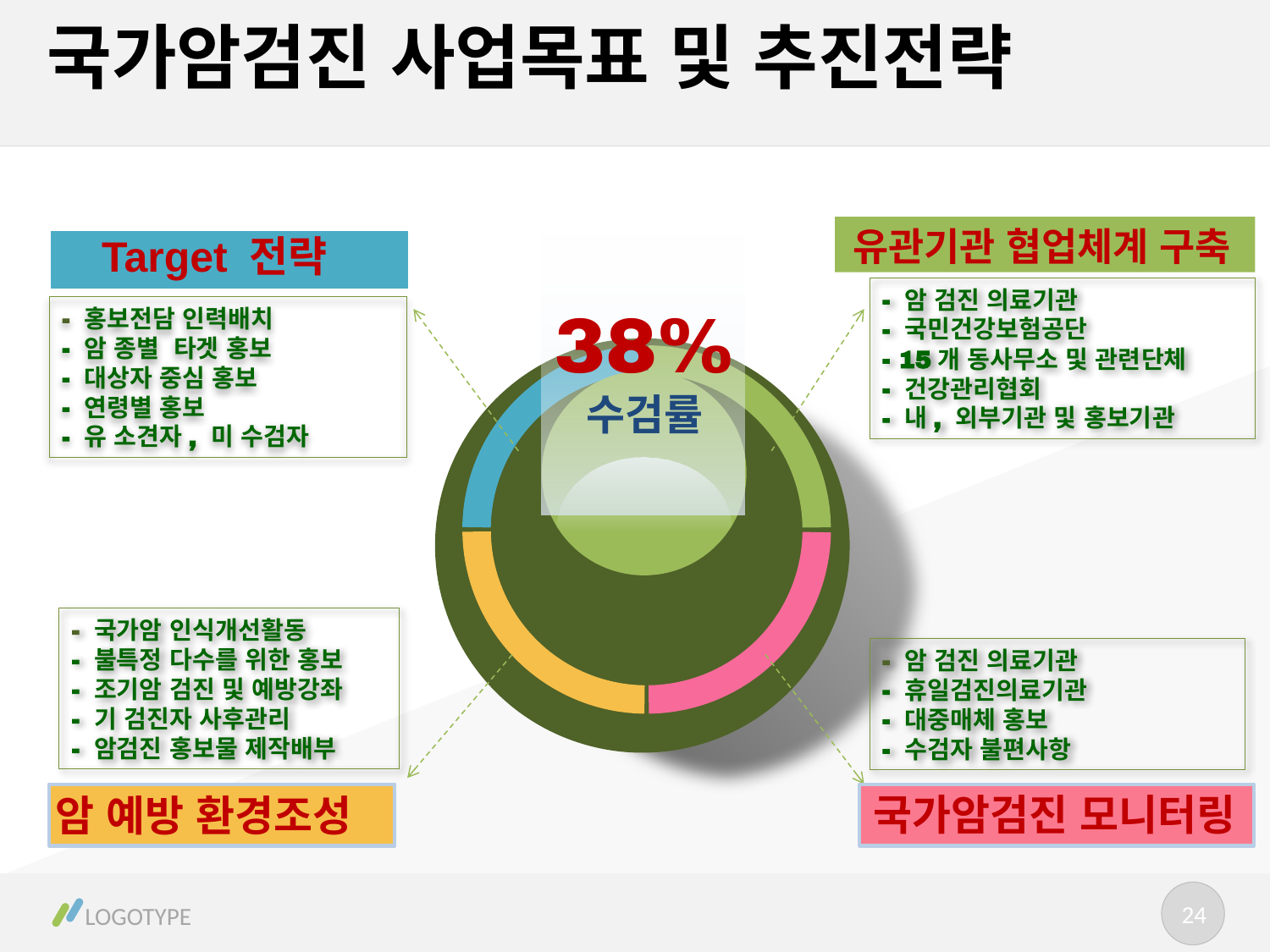

# 국가암검진 사업목표 및 추진전략
유관기관 협업체계 구축

- 암 검진 의료기관
- 국민건강보험공단
- 15개 동사무소 및 관련단체
- 건강관리협회
- 내, 외부기관 및 홍보기관
Target 전략

- 홍보전담 인력배치
- 암 종별  타겟 홍보
- 대상자 중심 홍보
- 연령별 홍보
- 유 소견자, 미 수검자

38%
수검률

- 국가암 인식개선활동
- 불특정 다수를 위한 홍보
- 조기암 검진 및 예방강좌
- 기 검진자 사후관리
- 암검진 홍보물 제작배부
    암 예방 환경조성

- 암 검진 의료기관
- 휴일검진의료기관
- 대중매체 홍보
- 수검자 불편사항
국가암검진 모니터링